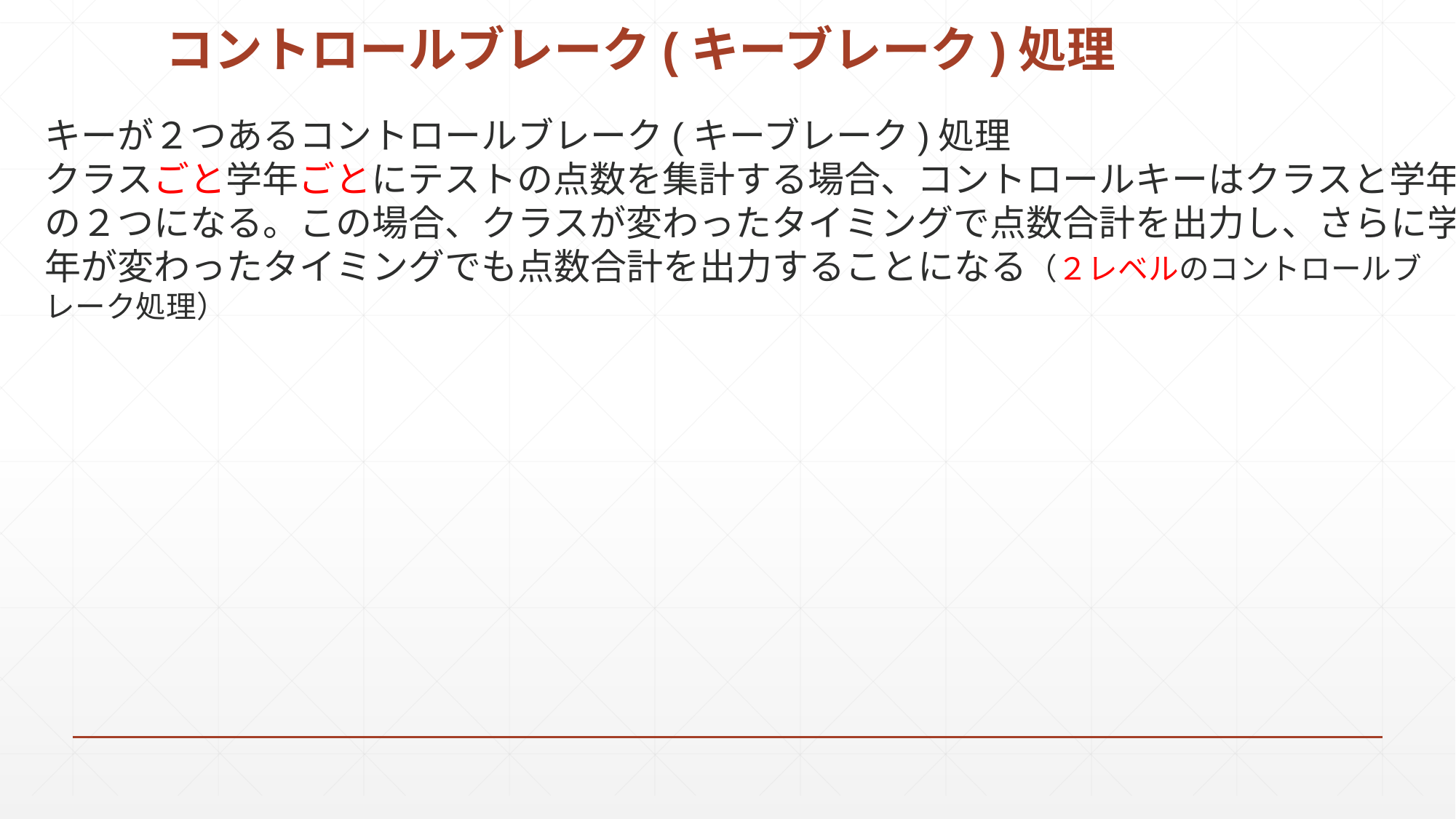

# コントロールブレーク(キーブレーク)処理
キーが２つあるコントロールブレーク(キーブレーク)処理
クラスごと学年ごとにテストの点数を集計する場合、コントロールキーはクラスと学年の２つになる。この場合、クラスが変わったタイミングで点数合計を出力し、さらに学年が変わったタイミングでも点数合計を出力することになる（２レベルのコントロールブレーク処理）